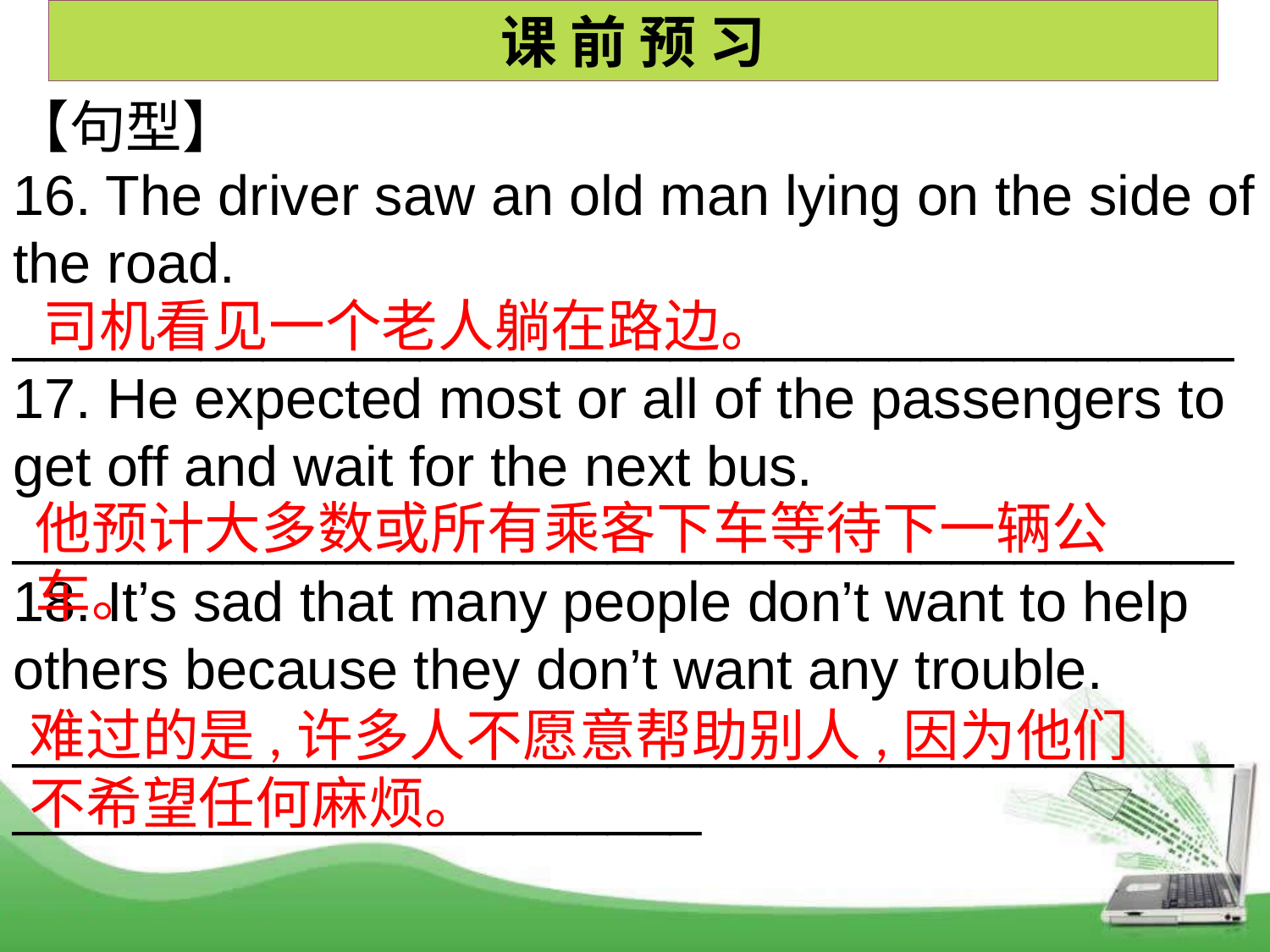

课 前 预 习
【句型】
16. The driver saw an old man lying on the side of the road.
_______________________________________
17. He expected most or all of the passengers to get off and wait for the next bus.
_______________________________________
18. It’s sad that many people don’t want to help others because they don’t want any trouble.
_____________________________________________________________
司机看见一个老人躺在路边。
他预计大多数或所有乘客下车等待下一辆公车。
难过的是,许多人不愿意帮助别人,因为他们不希望任何麻烦。